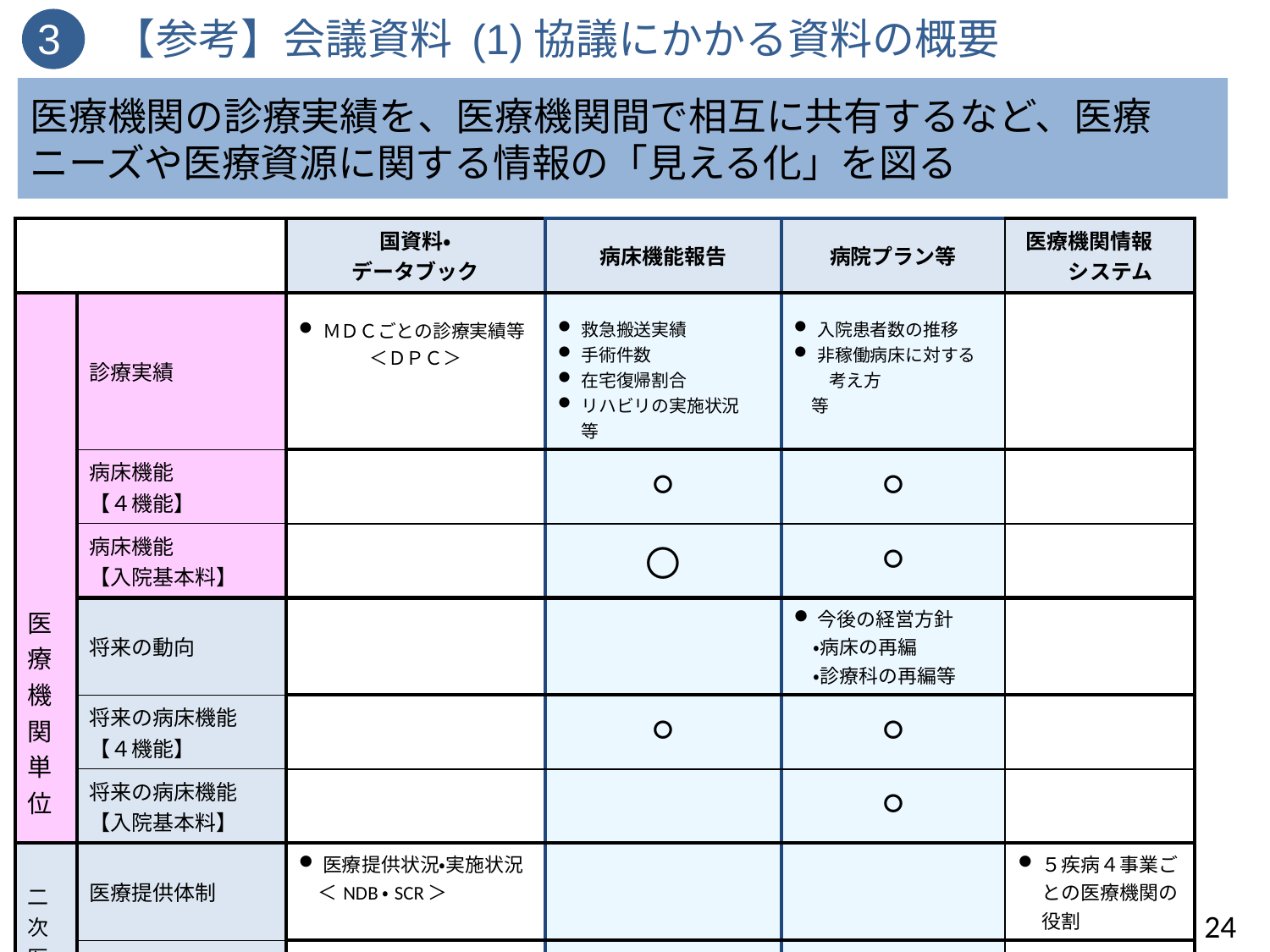

3　【参考】会議資料 (1)協議にかかる資料の概要

医療機関の診療実績を、医療機関間で相互に共有するなど、医療ニーズや医療資源に関する情報の「見える化」を図る
|  |  | 国資料・ データブック | 病床機能報告 | 病院プラン等 | 医療機関情報　　システム |
| --- | --- | --- | --- | --- | --- |
| 医療機関単位 | 診療実績 | ＭＤＣごとの診療実績等 ＜ＤＰＣ＞ | 救急搬送実績 手術件数 在宅復帰割合 リハビリの実施状況　等 | 入院患者数の推移 非稼働病床に対する 　　考え方　　　　　　　等 |  |
|  | 病床機能 【４機能】 |  | ○ | ○ |  |
|  | 病床機能 【入院基本料】 |  | 〇 | ○ |  |
|  | 将来の動向 |  |  | 今後の経営方針 　・病床の再編 　・診療科の再編等 |  |
|  | 将来の病床機能 【４機能】 |  | ○ | ○ |  |
|  | 将来の病床機能【入院基本料】 |  |  | ○ |  |
| 二次医療圏 | 医療提供体制 | 医療提供状況・実施状況 　＜NDB・SCR＞ |  |  | ５疾病４事業ごとの医療機関の役割 |
|  | 患者受療動向 | ５疾病４事業に関する圏域間流出・流入 ＜国保・後期レセプト＞ |  |  |  |
24